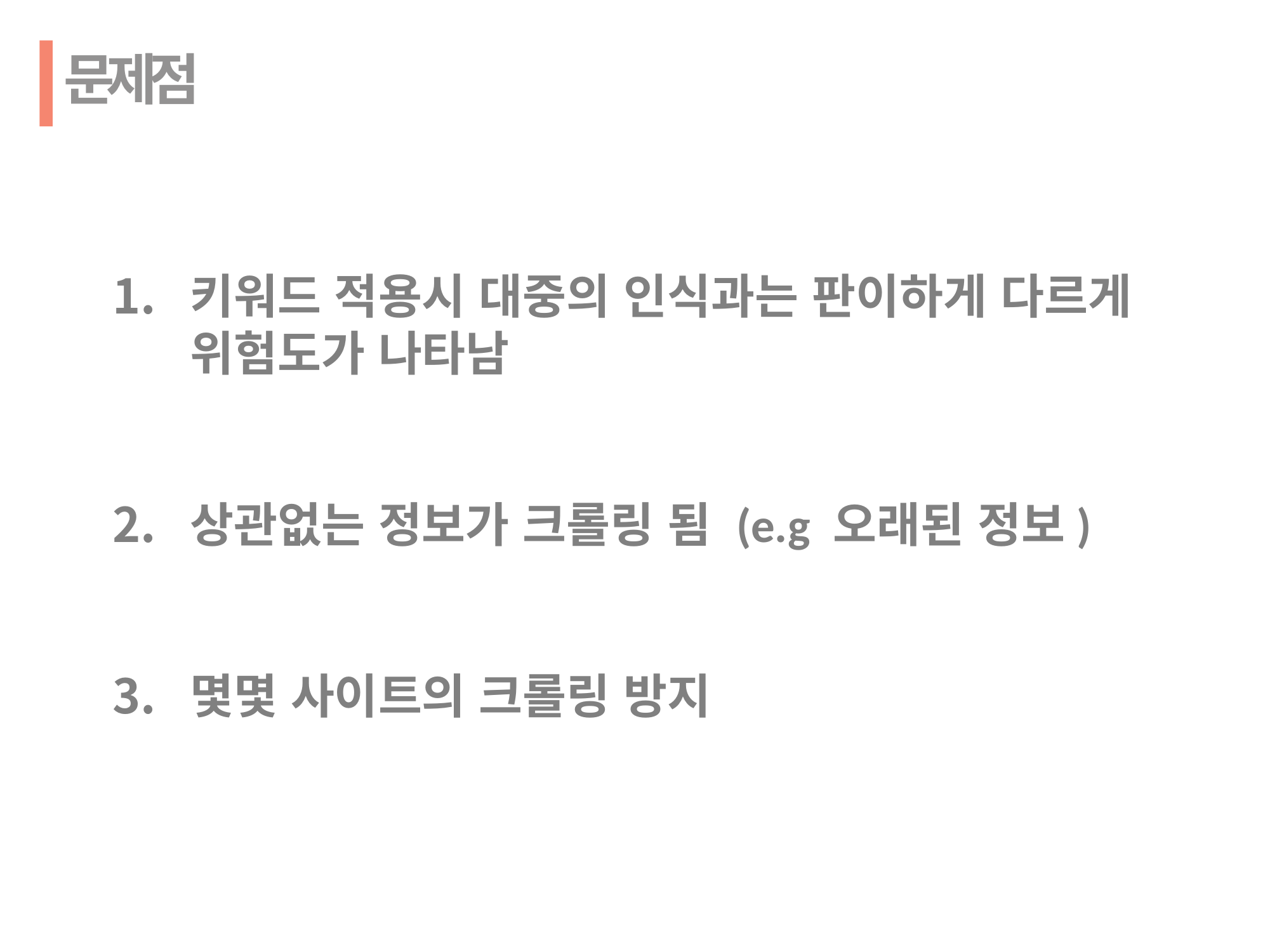

# 문제점
키워드 적용시 대중의 인식과는 판이하게 다르게 위험도가 나타남

상관없는 정보가 크롤링 됨 (e.g 오래된 정보)

몇몇 사이트의 크롤링 방지